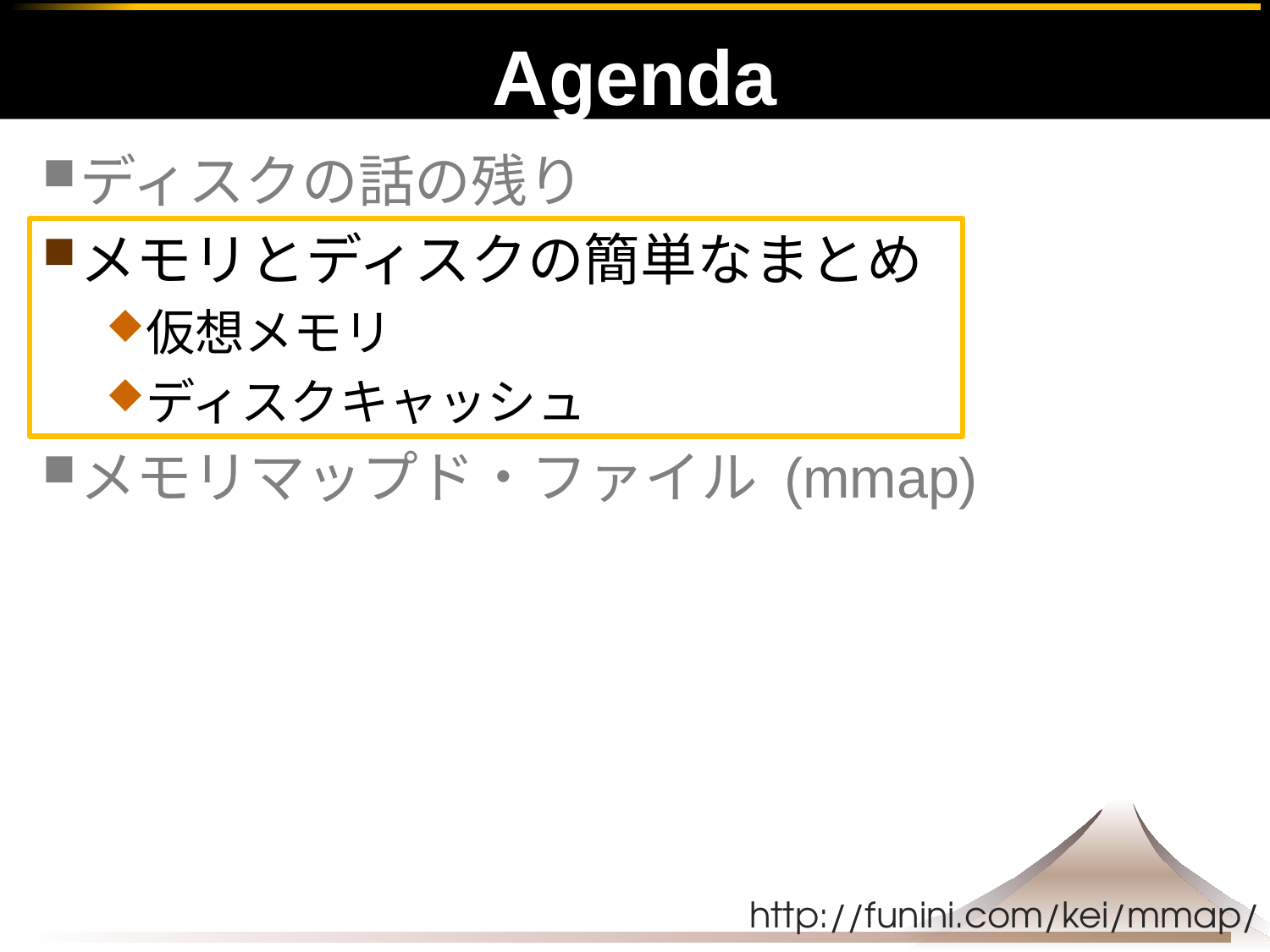

# Agenda
ディスクの話の残り
メモリとディスクの簡単なまとめ
仮想メモリ
ディスクキャッシュ
メモリマップド・ファイル (mmap)